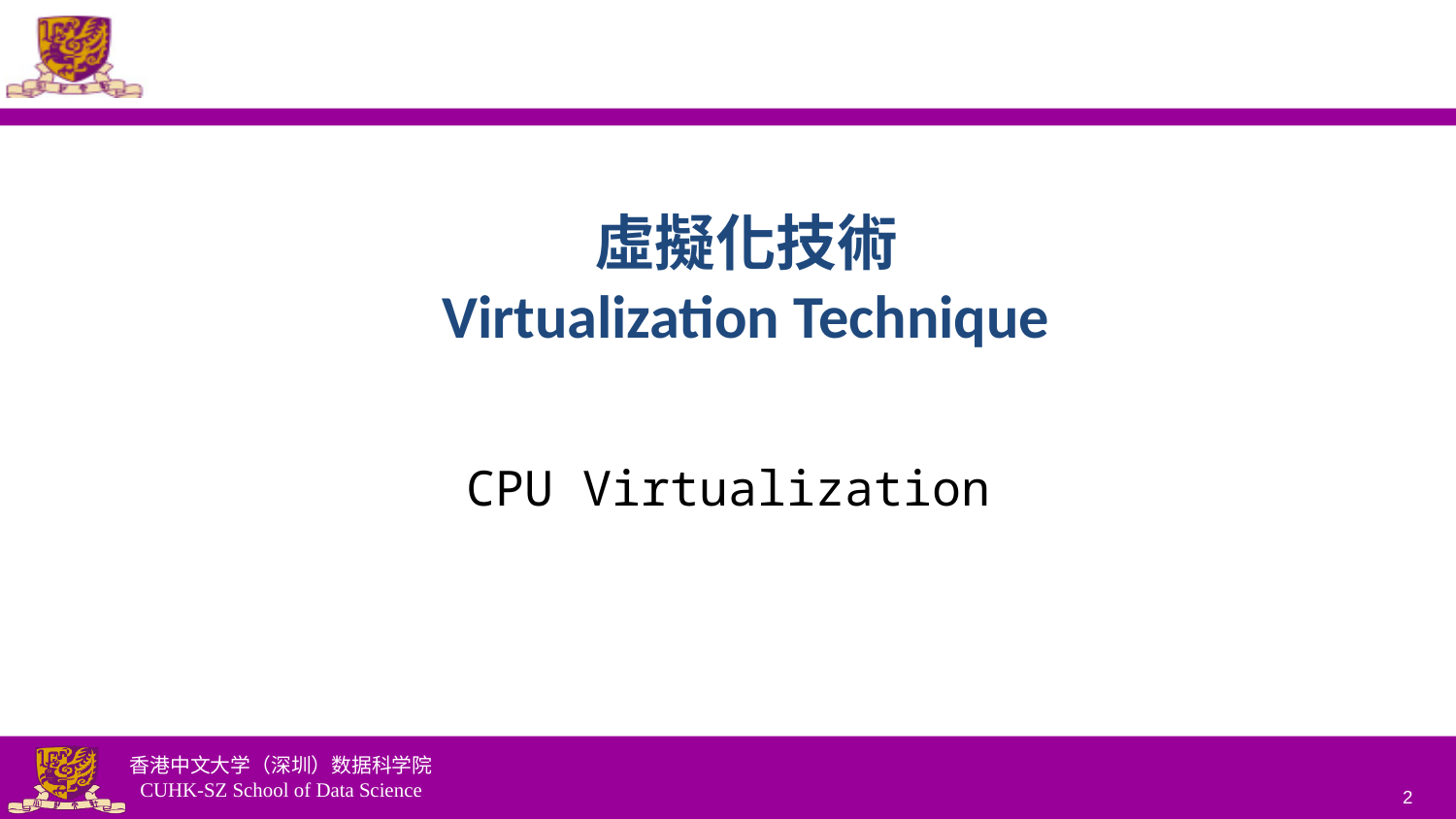

# 虛擬化技術 Virtualization Technique

CPU Virtualization
2